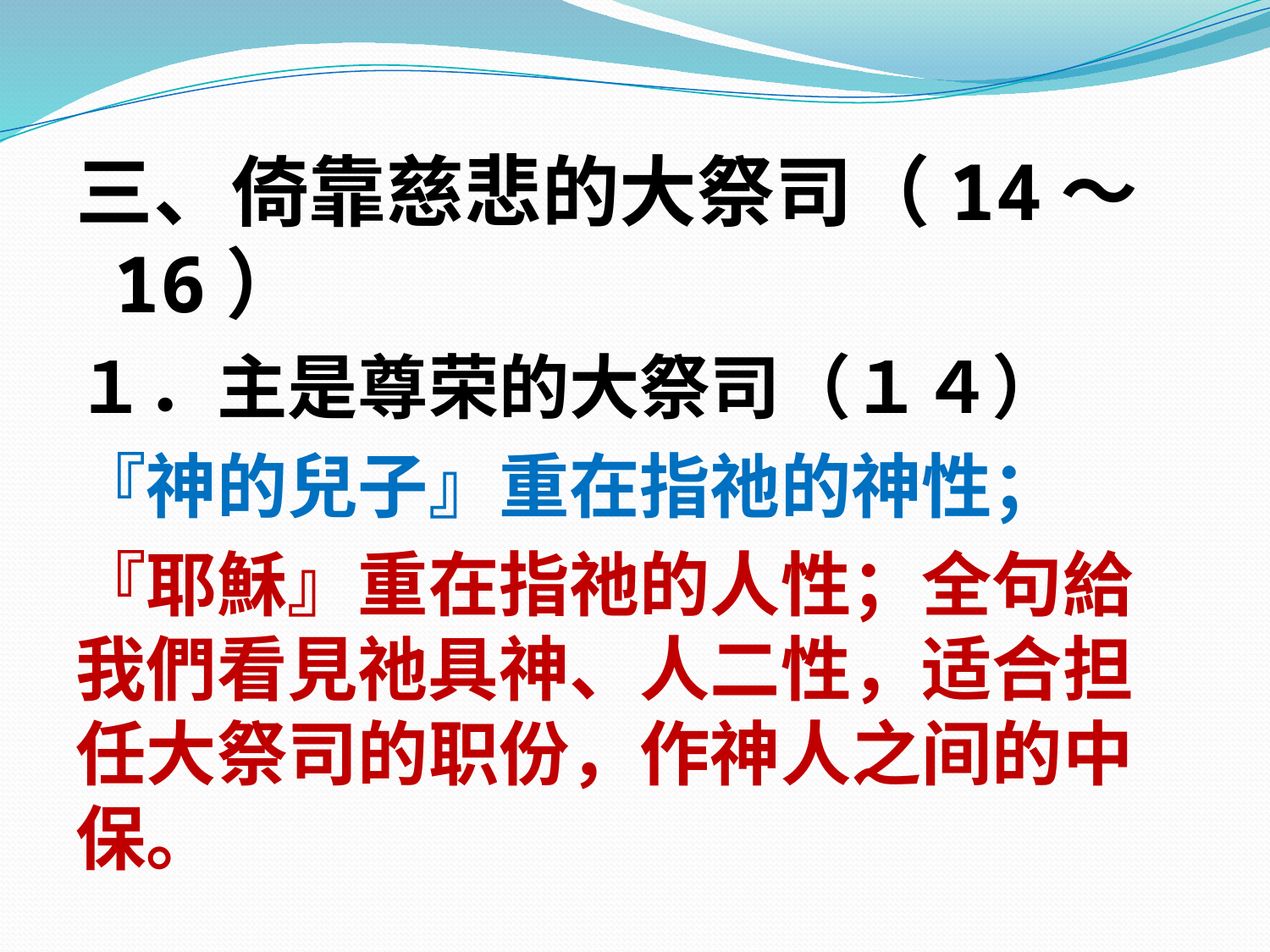

三、倚靠慈悲的大祭司（14～16）
１．主是尊荣的大祭司（１４）
『神的兒子』重在指祂的神性；
『耶穌』重在指祂的人性；全句給我們看見祂具神、人二性，适合担任大祭司的职份，作神人之间的中保。

15